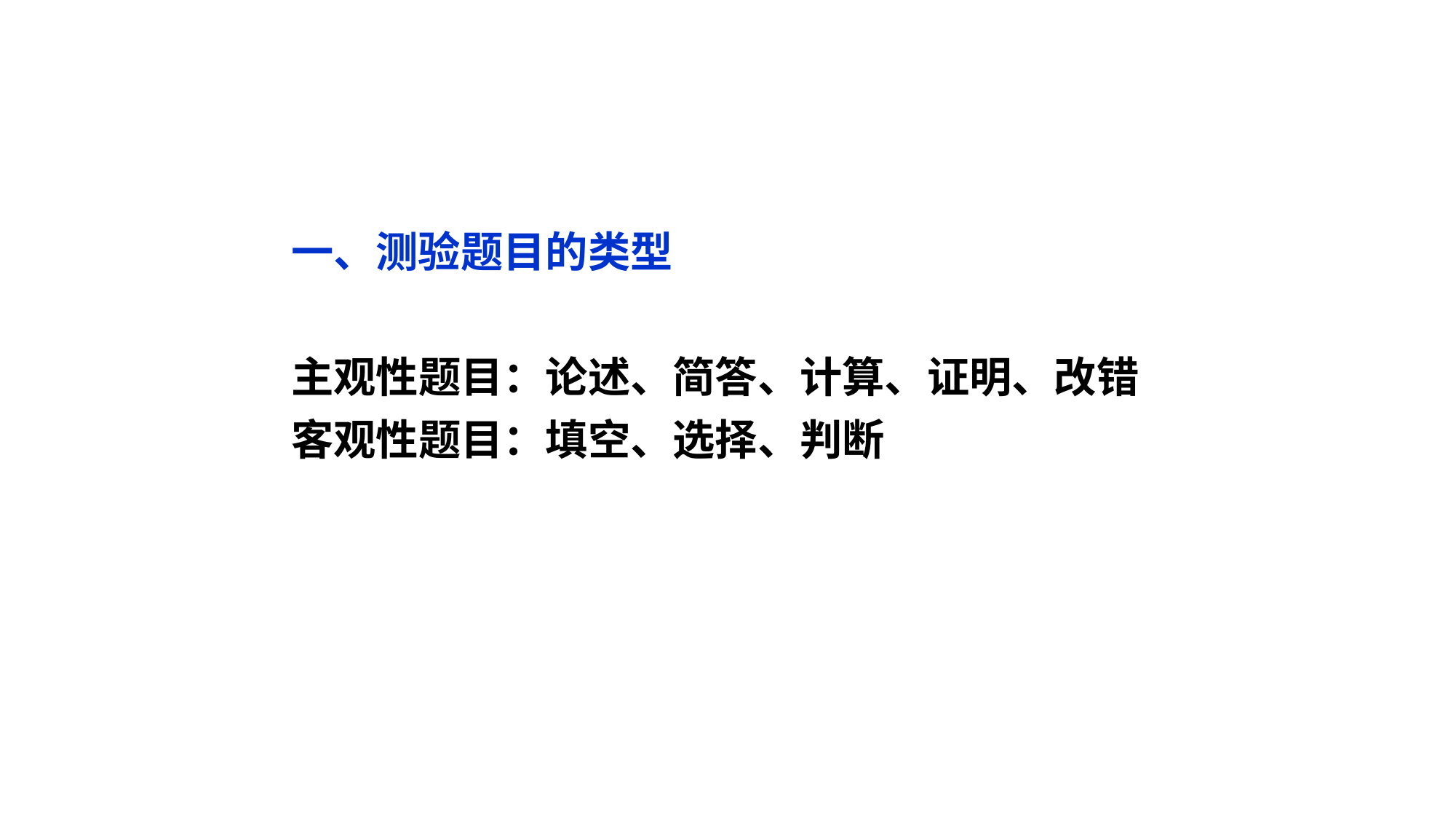

一、测验题目的类型

主观性题目：论述、简答、计算、证明、改错
客观性题目：填空、选择、判断